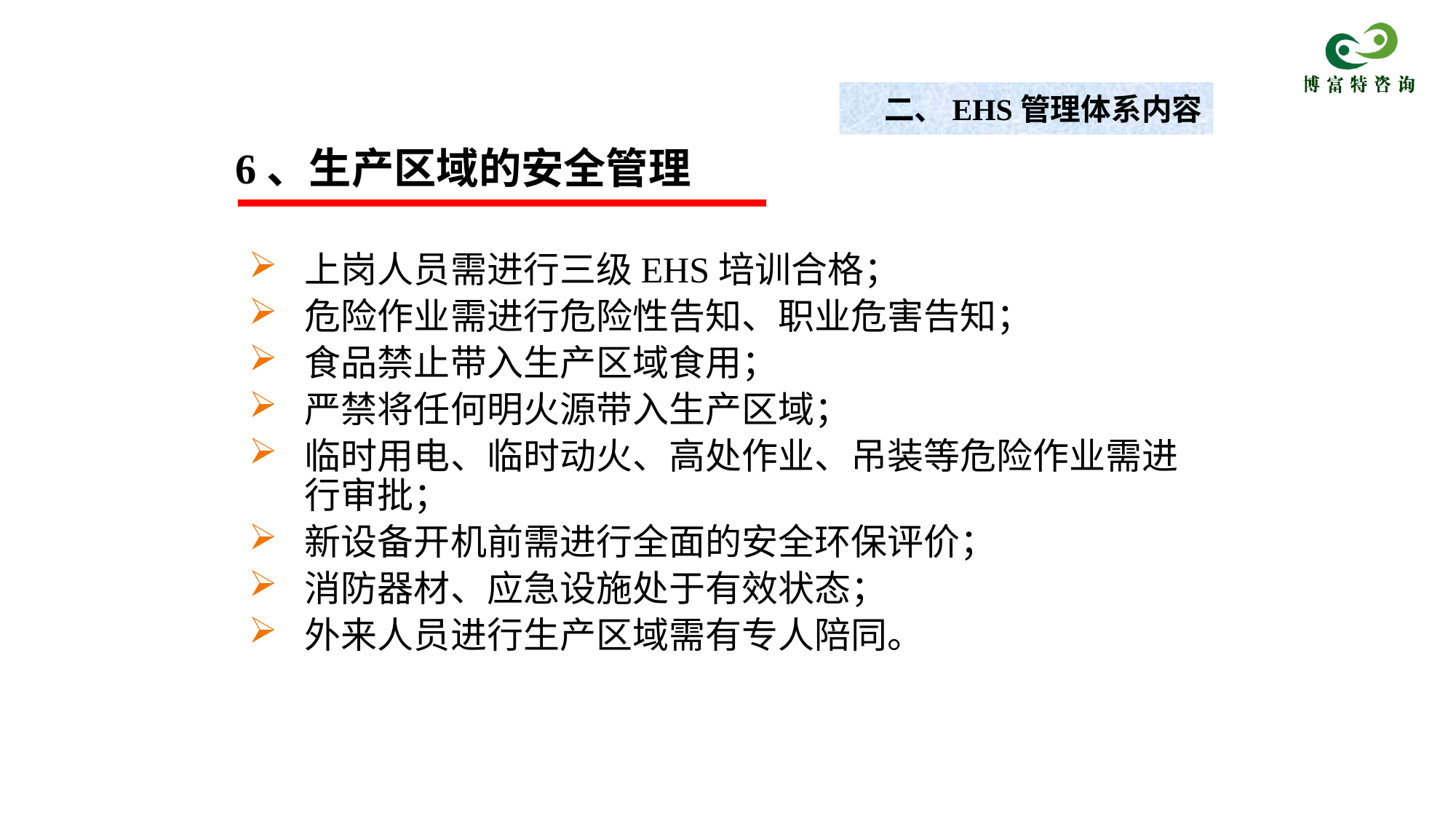

二、EHS管理体系内容
6、生产区域的安全管理

上岗人员需进行三级EHS培训合格；
危险作业需进行危险性告知、职业危害告知；
食品禁止带入生产区域食用；
严禁将任何明火源带入生产区域；
临时用电、临时动火、高处作业、吊装等危险作业需进行审批；
新设备开机前需进行全面的安全环保评价；
消防器材、应急设施处于有效状态；
外来人员进行生产区域需有专人陪同。